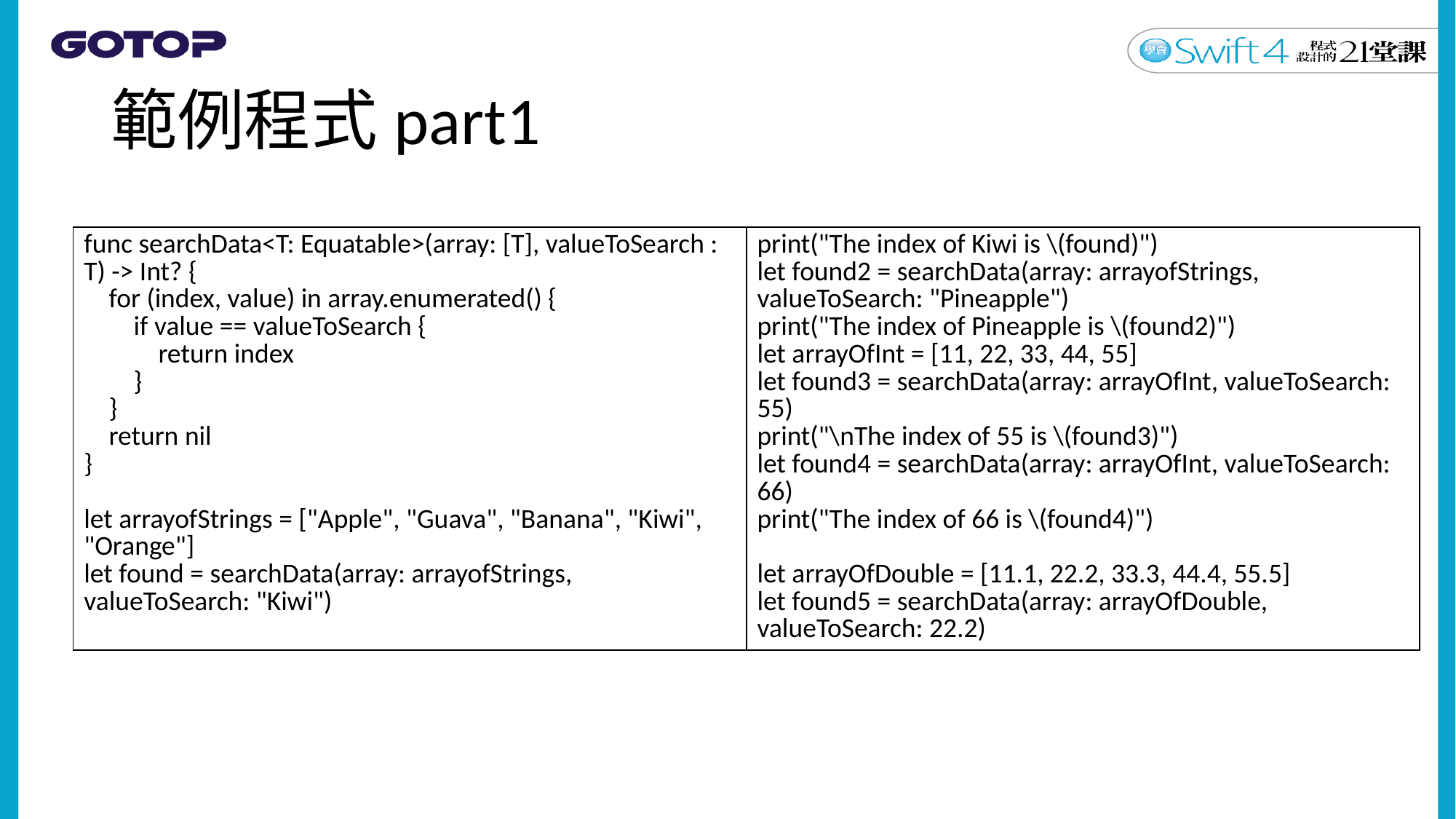

# 範例程式part1
| func searchData<T: Equatable>(array: [T], valueToSearch : T) -> Int? { for (index, value) in array.enumerated() { if value == valueToSearch { return index } } return nil } let arrayofStrings = ["Apple", "Guava", "Banana", "Kiwi", "Orange"] let found = searchData(array: arrayofStrings, valueToSearch: "Kiwi") | print("The index of Kiwi is \(found)") let found2 = searchData(array: arrayofStrings, valueToSearch: "Pineapple") print("The index of Pineapple is \(found2)") let arrayOfInt = [11, 22, 33, 44, 55] let found3 = searchData(array: arrayOfInt, valueToSearch: 55) print("\nThe index of 55 is \(found3)") let found4 = searchData(array: arrayOfInt, valueToSearch: 66) print("The index of 66 is \(found4)") let arrayOfDouble = [11.1, 22.2, 33.3, 44.4, 55.5] let found5 = searchData(array: arrayOfDouble, valueToSearch: 22.2) |
| --- | --- |